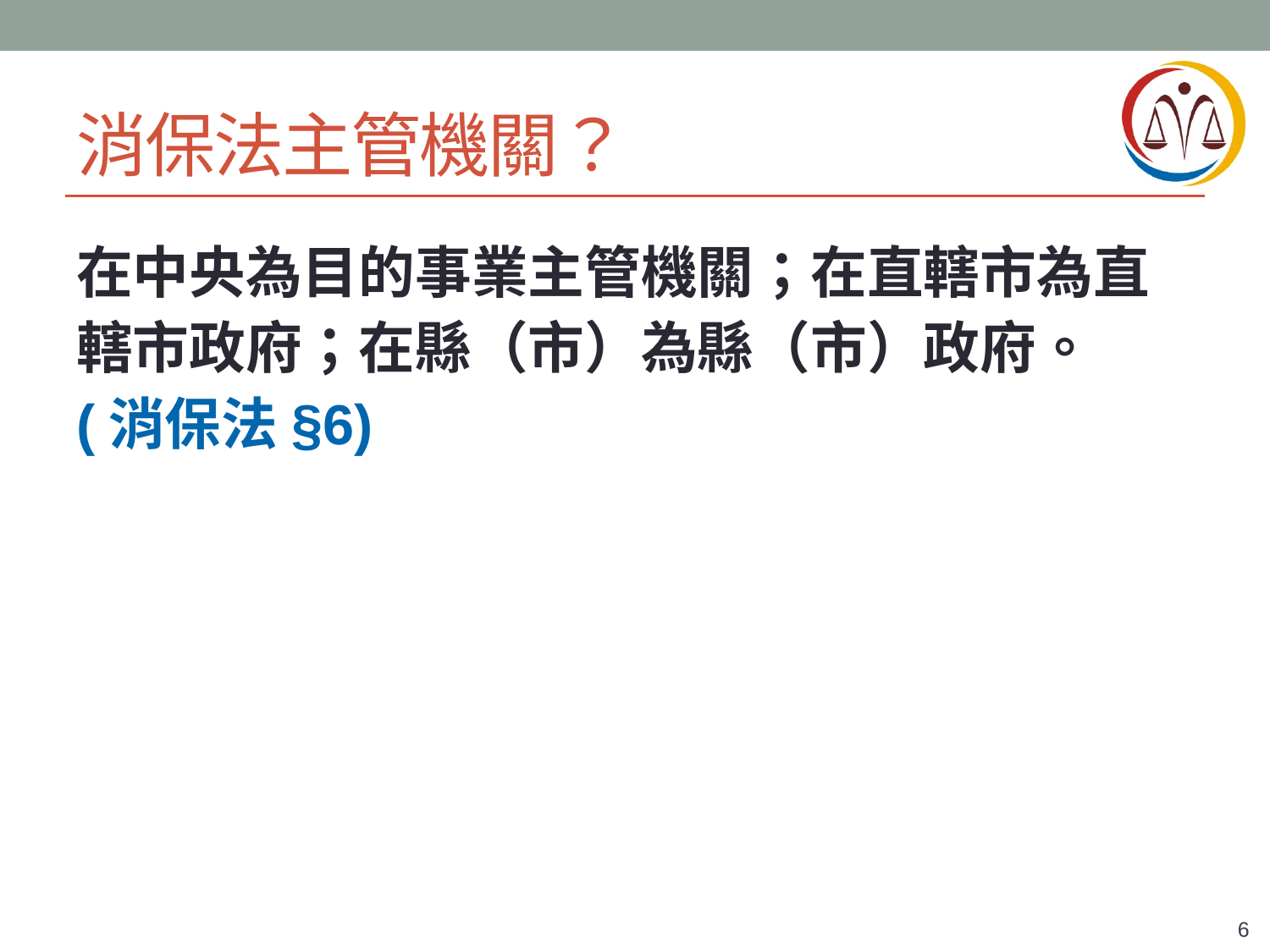

# 消保法主管機關？
在中央為目的事業主管機關；在直轄市為直轄市政府；在縣（市）為縣（市）政府。(消保法§6)
6